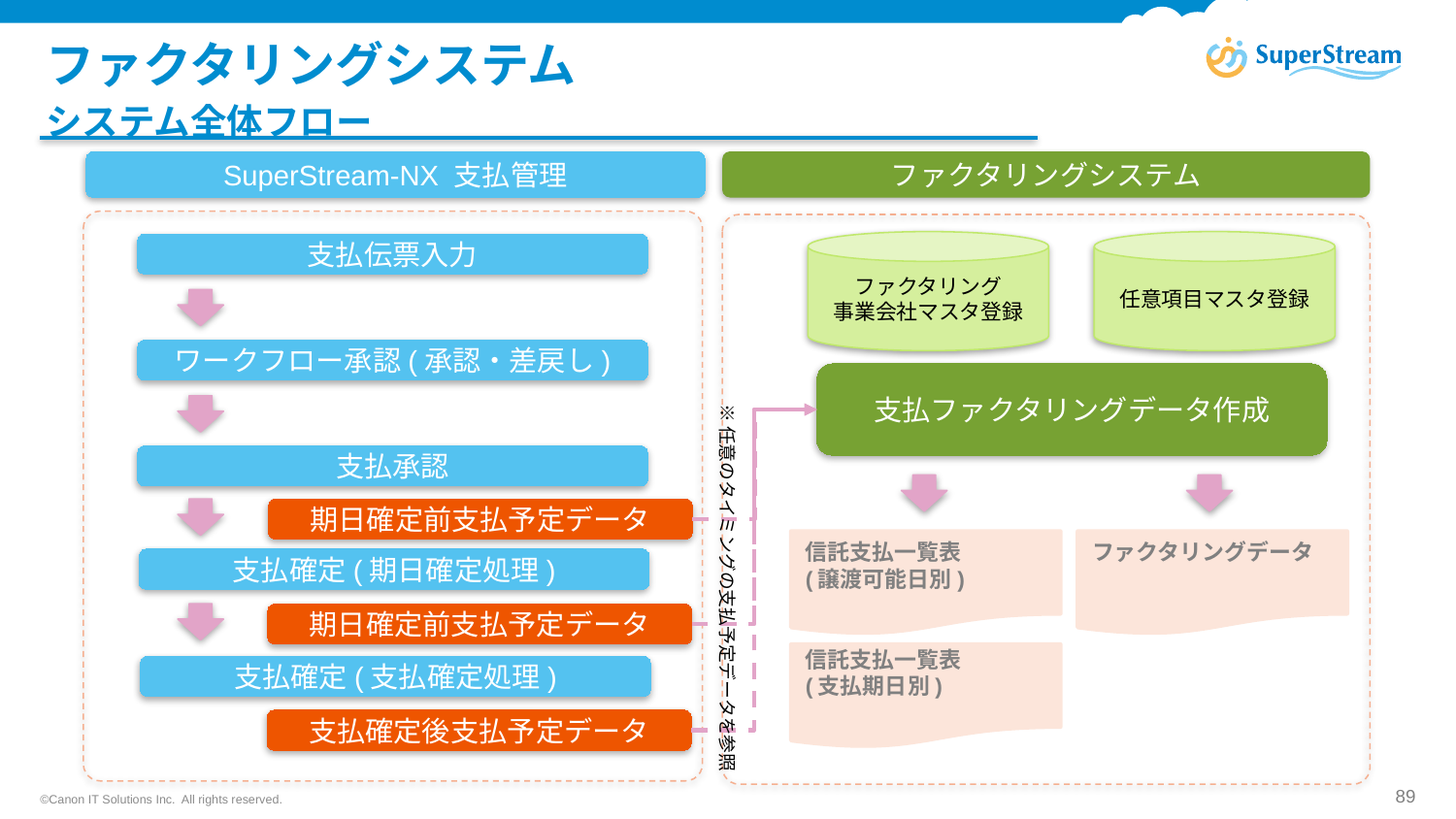

# ファクタリングシステム
システム全体フロー
SuperStream-NX 支払管理
ファクタリングシステム

任意項目マスタ登録
ファクタリング
事業会社マスタ登録
支払伝票入力

信託データ
ワークフロー承認(承認・差戻し)
支払ファクタリングデータ作成

※任意のタイミングの支払予定データを参照
支払承認

期日確定前支払予定データ
信託支払一覧表
(譲渡可能日別)
ファクタリングデータ
支払確定(期日確定処理)

期日確定前支払予定データ
信託支払一覧表
(支払期日別)

支払確定(支払確定処理)
支払確定後支払予定データ
©Canon IT Solutions Inc.  All rights reserved.
89